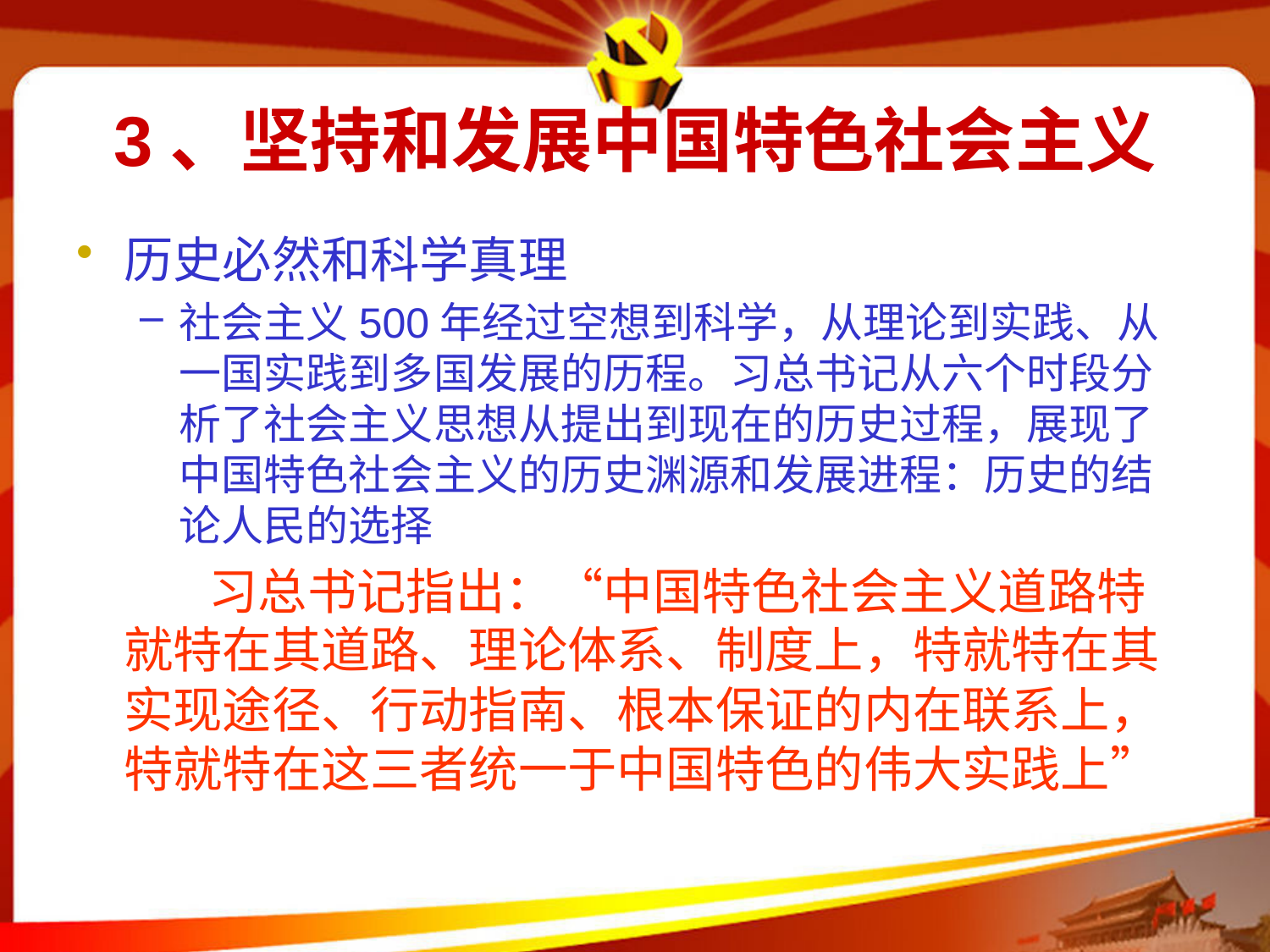

# 3、坚持和发展中国特色社会主义
历史必然和科学真理
社会主义500年经过空想到科学，从理论到实践、从一国实践到多国发展的历程。习总书记从六个时段分析了社会主义思想从提出到现在的历史过程，展现了中国特色社会主义的历史渊源和发展进程：历史的结论人民的选择
           习总书记指出：“中国特色社会主义道路特就特在其道路、理论体系、制度上，特就特在其实现途径、行动指南、根本保证的内在联系上，特就特在这三者统一于中国特色的伟大实践上”